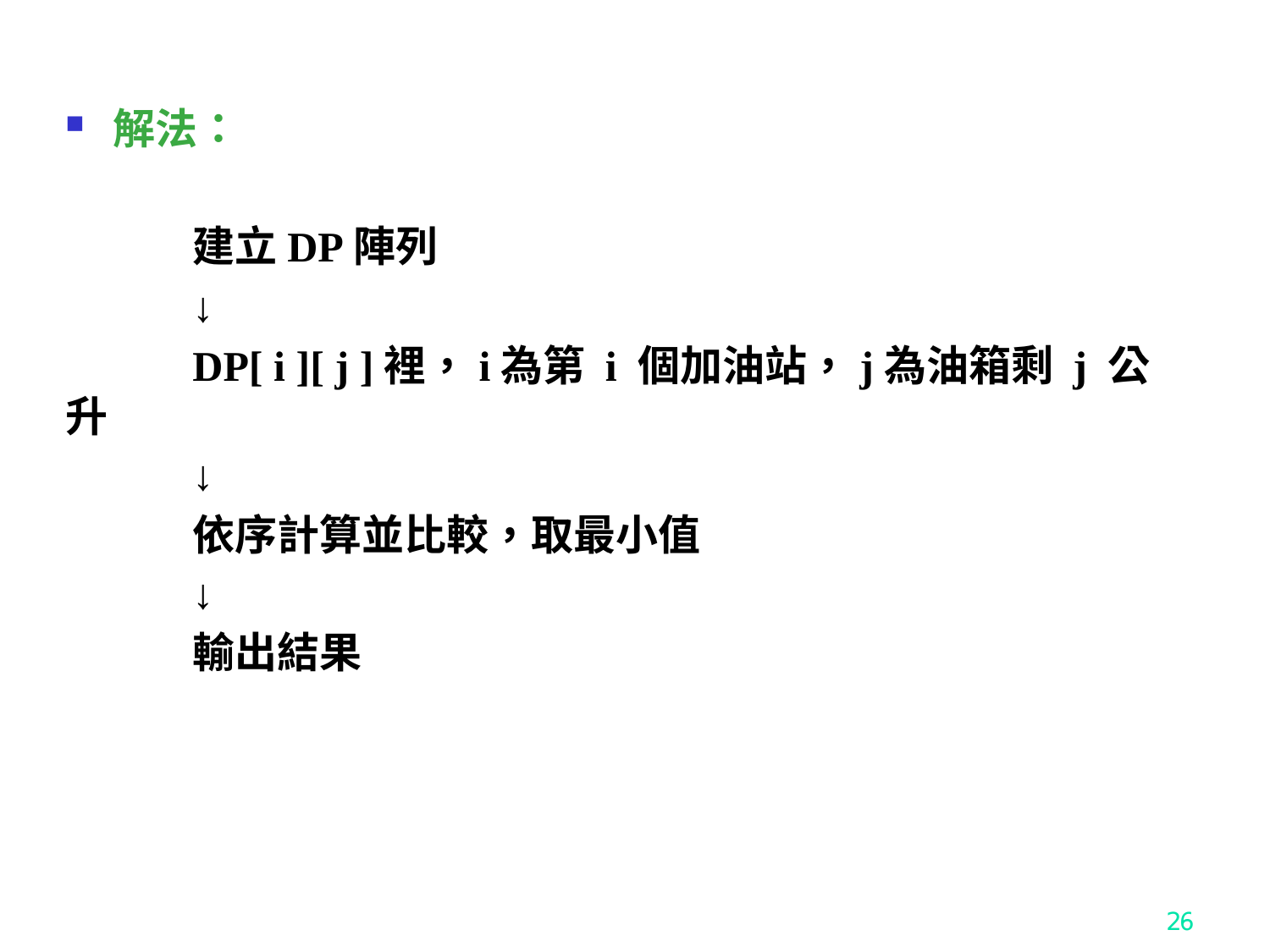

解法：

	建立DP陣列
	↓
	DP[ i ][ j ]裡，i為第 i 個加油站，j為油箱剩 j 公升
	↓
	依序計算並比較，取最小值
	↓
	輸出結果
26